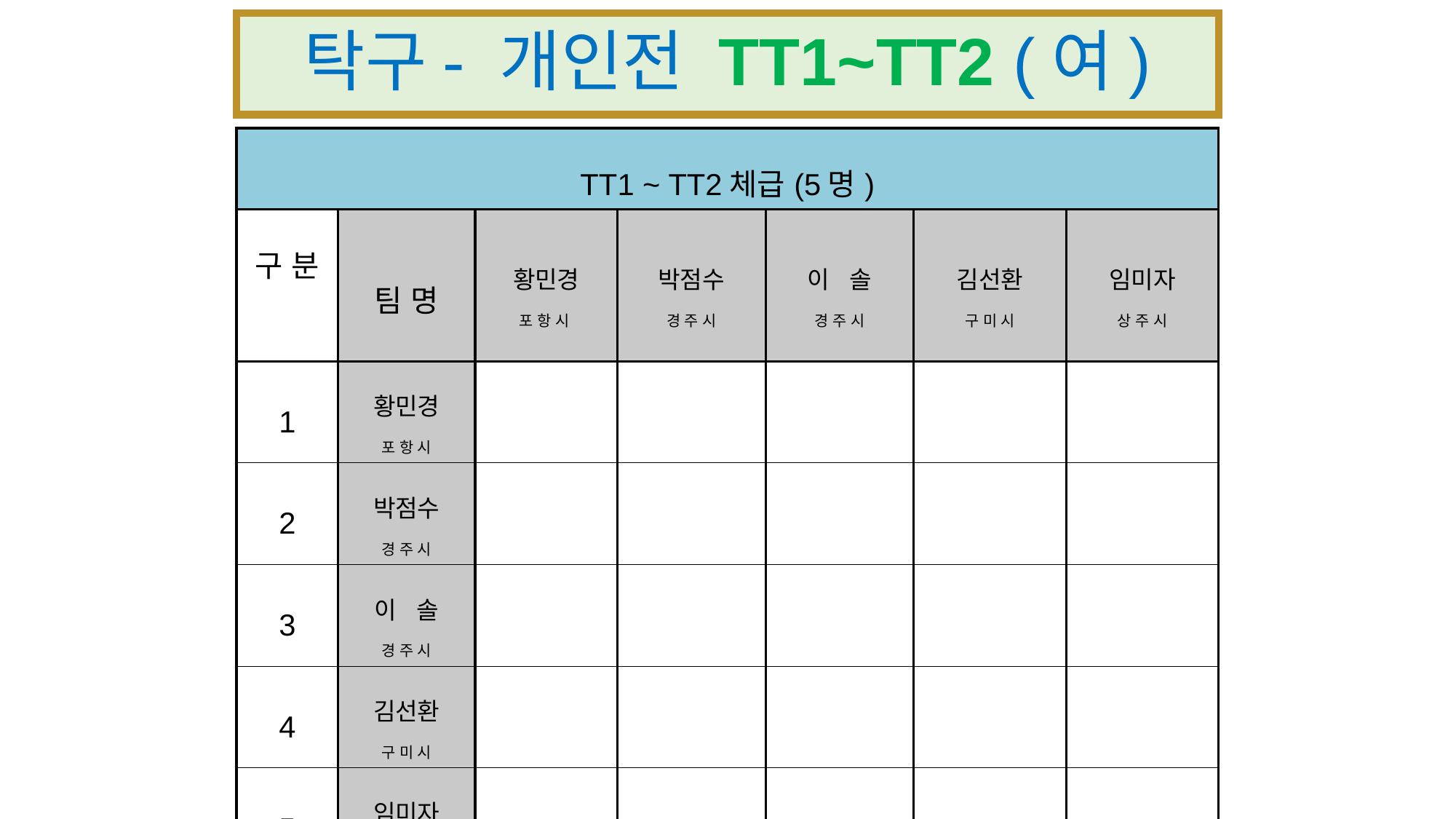

# 탁구- 개인전 TT1~TT2 (여)

| TT1 ~ TT2체급(5명) |  |  |  |  |  |  |
| --- | --- | --- | --- | --- | --- | --- |
| 구 분 | 팀 명 | 황민경 포 항 시 | 박점수 경 주 시 | 이 솔 경 주 시 | 김선환 구 미 시 | 임미자 상 주 시 |
| 1 | 황민경 포 항 시 |  |  |  |  |  |
| 2 | 박점수 경 주 시 |  |  |  |  |  |
| 3 | 이 솔 경 주 시 |  |  |  |  |  |
| 4 | 김선환 구 미 시 |  |  |  |  |  |
| 5 | 임미자 상 주 시 |  |  |  |  |  |